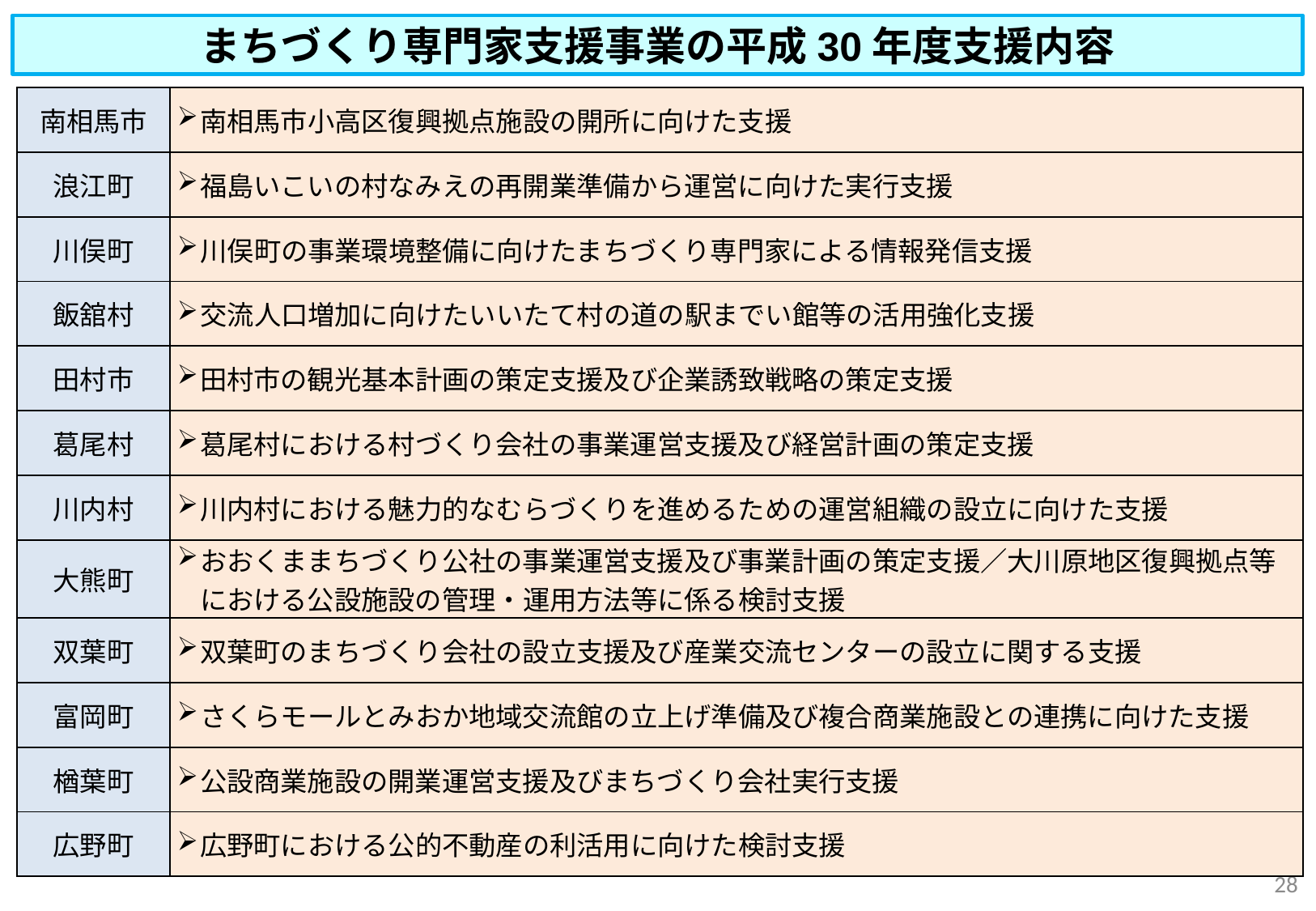

まちづくり専門家支援事業の平成30年度支援内容
| 南相馬市 | 南相馬市小高区復興拠点施設の開所に向けた支援 |
| --- | --- |
| 浪江町 | 福島いこいの村なみえの再開業準備から運営に向けた実行支援 |
| 川俣町 | 川俣町の事業環境整備に向けたまちづくり専門家による情報発信支援 |
| 飯舘村 | 交流人口増加に向けたいいたて村の道の駅までい館等の活用強化支援 |
| 田村市 | 田村市の観光基本計画の策定支援及び企業誘致戦略の策定支援 |
| 葛尾村 | 葛尾村における村づくり会社の事業運営支援及び経営計画の策定支援 |
| 川内村 | 川内村における魅力的なむらづくりを進めるための運営組織の設立に向けた支援 |
| 大熊町 | おおくままちづくり公社の事業運営支援及び事業計画の策定支援／大川原地区復興拠点等における公設施設の管理・運用方法等に係る検討支援 |
| 双葉町 | 双葉町のまちづくり会社の設立支援及び産業交流センターの設立に関する支援 |
| 富岡町 | さくらモールとみおか地域交流館の立上げ準備及び複合商業施設との連携に向けた支援 |
| 楢葉町 | 公設商業施設の開業運営支援及びまちづくり会社実行支援 |
| 広野町 | 広野町における公的不動産の利活用に向けた検討支援 |
28